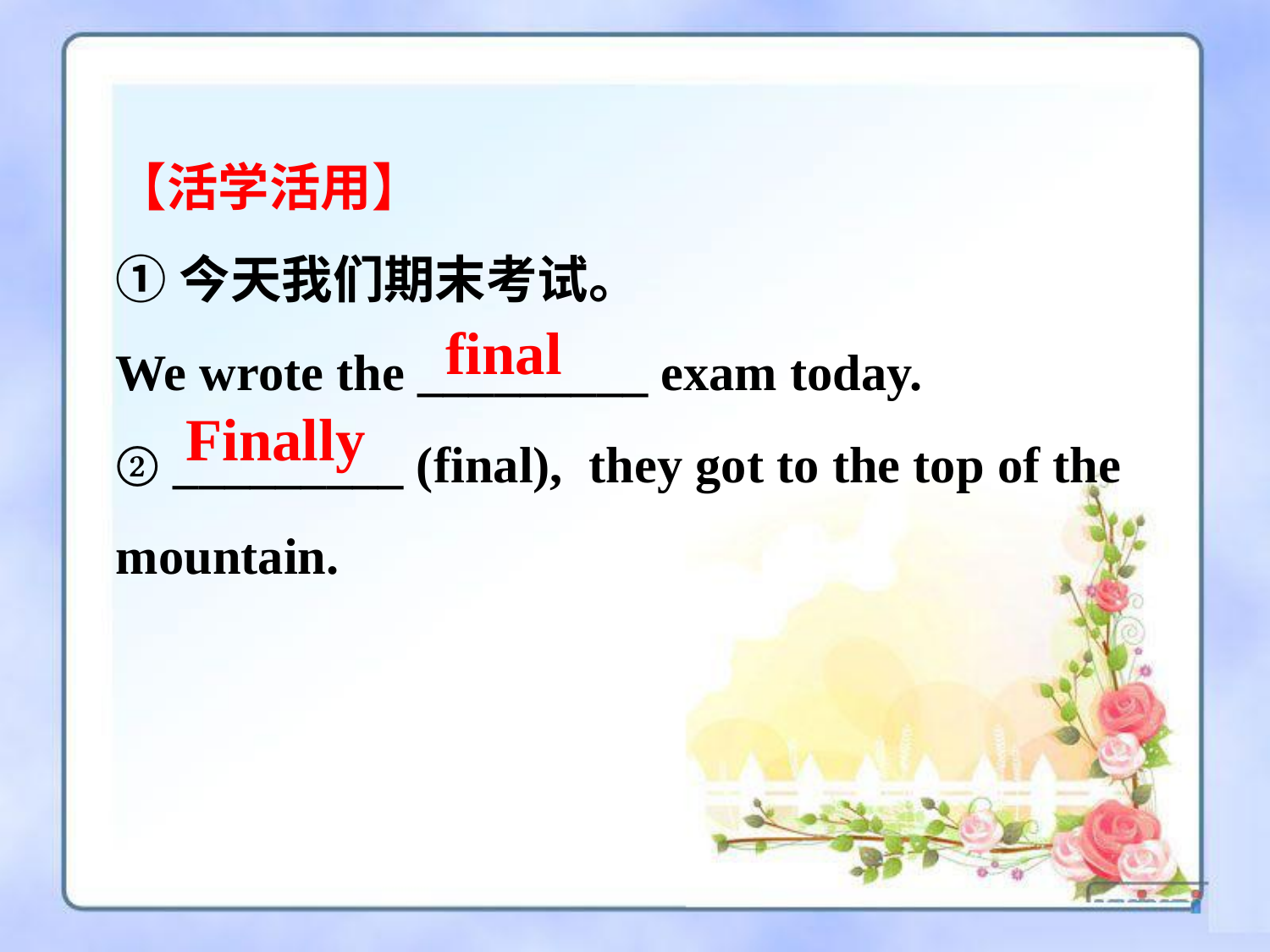

【活学活用】
①今天我们期末考试。
We wrote the _________ exam today.
② _________ (final),  they got to the top of the mountain.
final
Finally